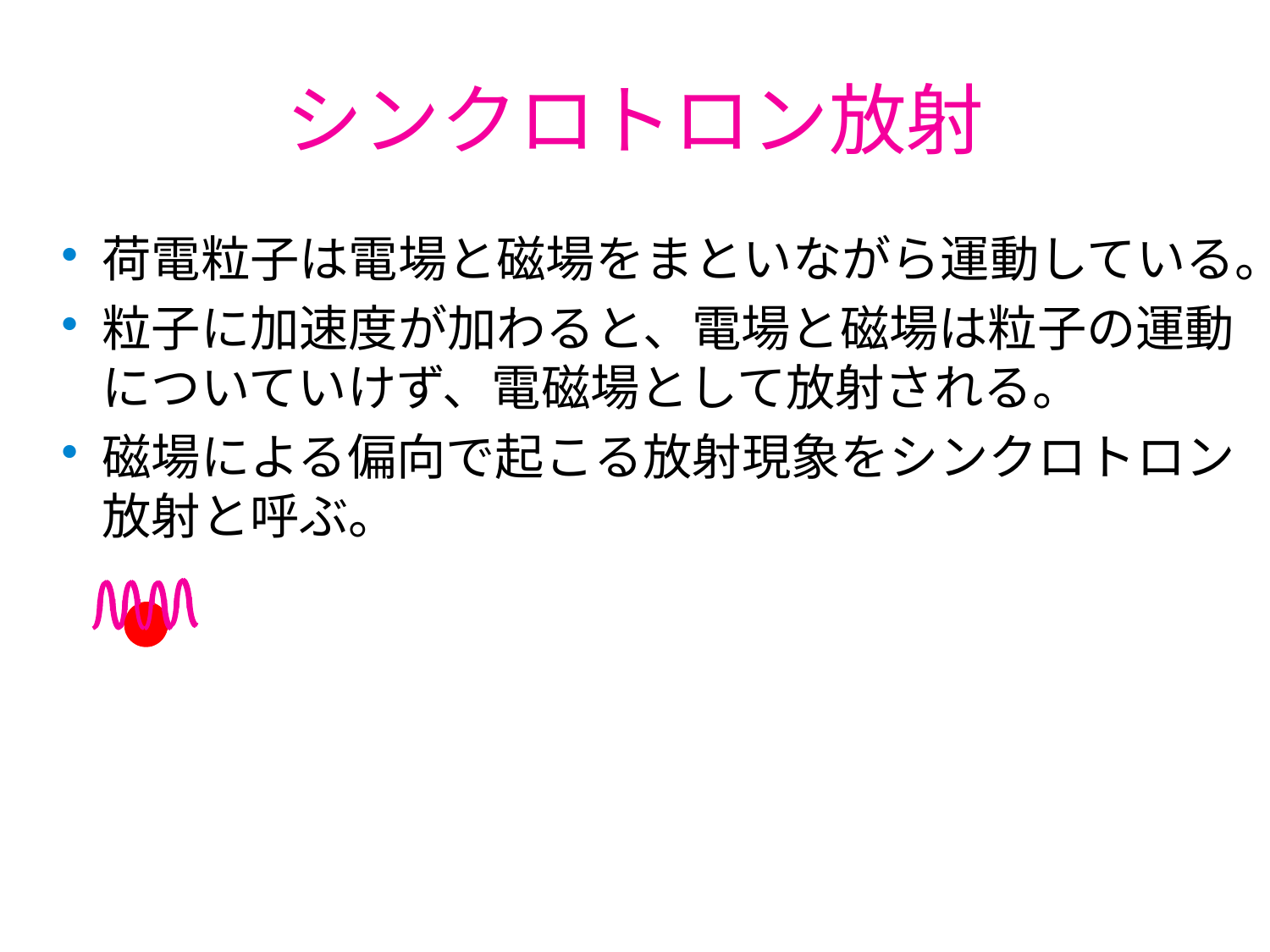

# シンクロトロン放射
荷電粒子は電場と磁場をまといながら運動している。
粒子に加速度が加わると、電場と磁場は粒子の運動についていけず、電磁場として放射される。
磁場による偏向で起こる放射現象をシンクロトロン放射と呼ぶ。